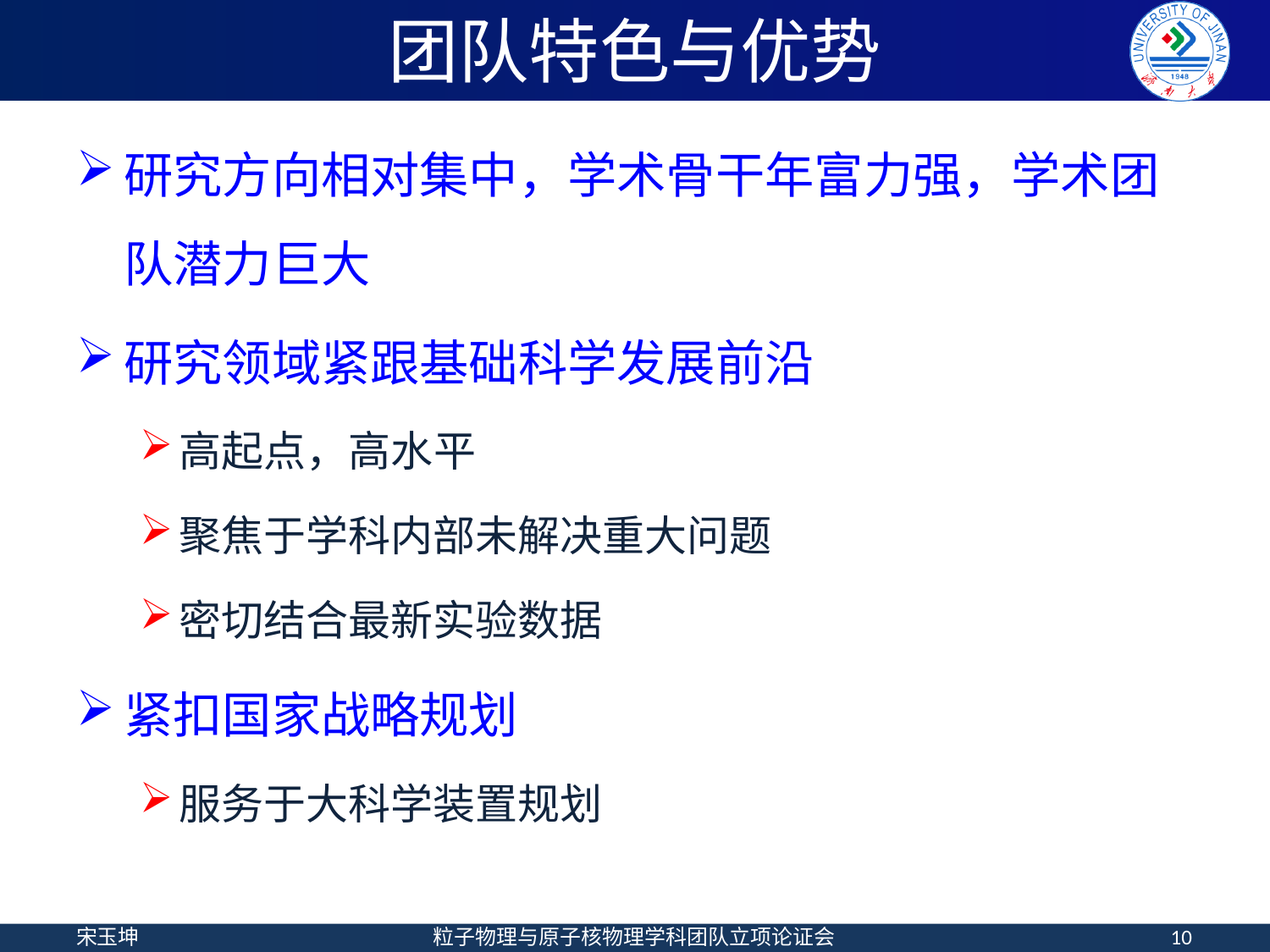

# 团队特色与优势
研究方向相对集中，学术骨干年富力强，学术团队潜力巨大
研究领域紧跟基础科学发展前沿
高起点，高水平
聚焦于学科内部未解决重大问题
密切结合最新实验数据
紧扣国家战略规划
服务于大科学装置规划
宋玉坤
粒子物理与原子核物理学科团队立项论证会
10